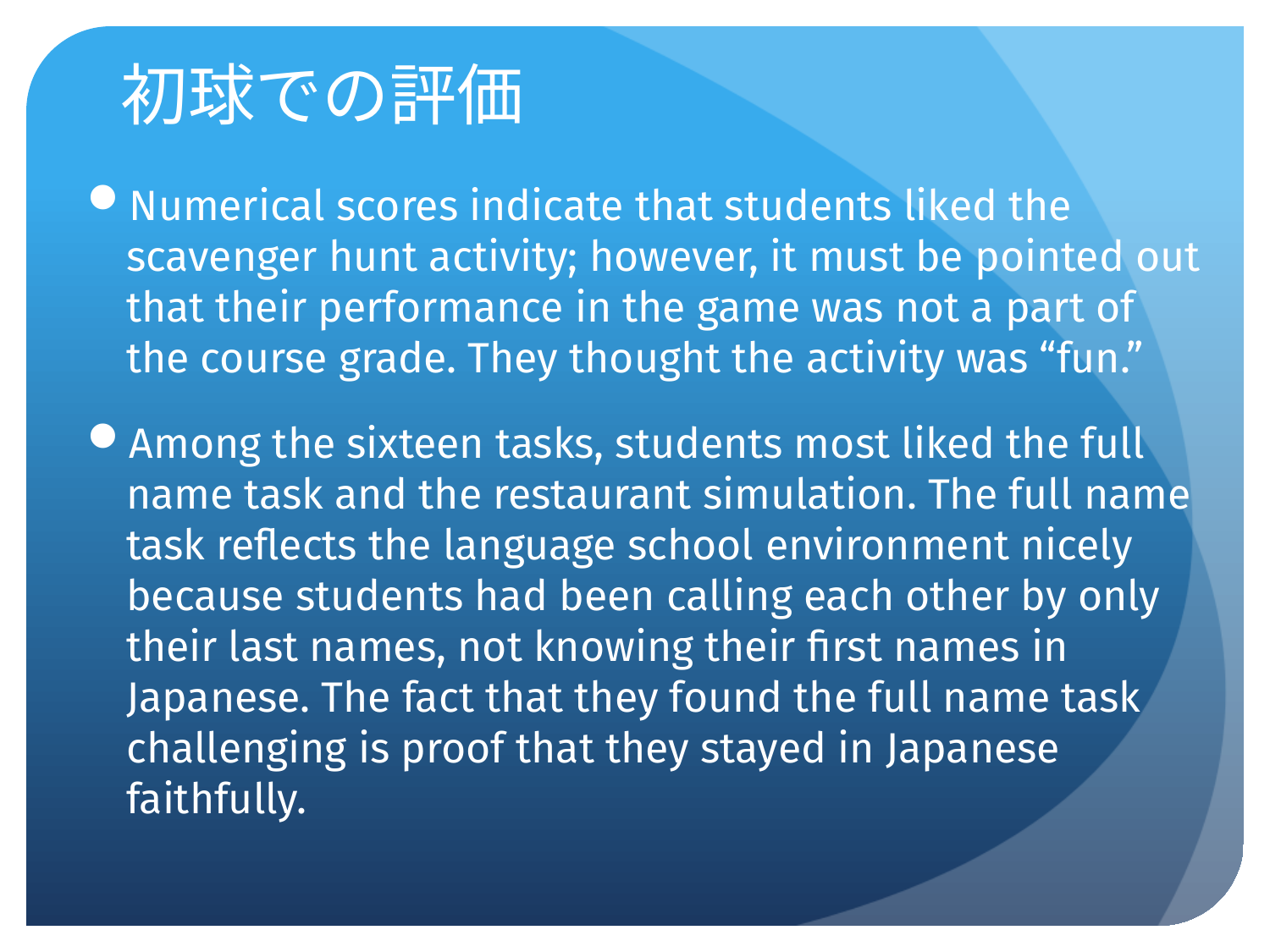

# 初球での評価
Numerical scores indicate that students liked the scavenger hunt activity; however, it must be pointed out that their performance in the game was not a part of the course grade. They thought the activity was “fun.”
Among the sixteen tasks, students most liked the full name task and the restaurant simulation. The full name task reflects the language school environment nicely because students had been calling each other by only their last names, not knowing their first names in Japanese. The fact that they found the full name task challenging is proof that they stayed in Japanese faithfully.